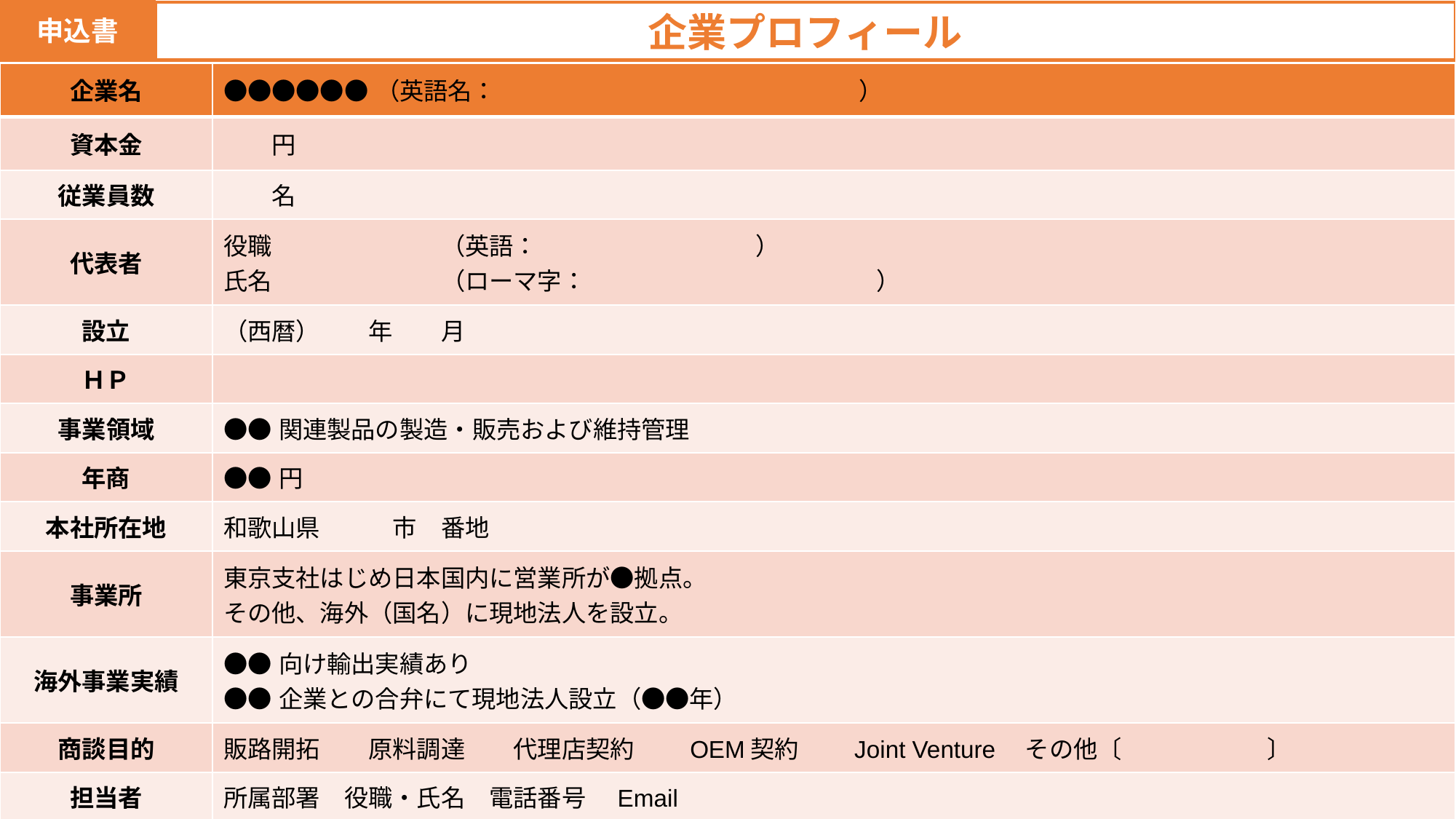

申込書
企業プロフィール
| 企業名 | ●●●●●●（英語名：　　　　　　　　　　　　　　　） |
| --- | --- |
| 資本金 | 円 |
| 従業員数 | 名 |
| 代表者 | 役職　　　　　　　（英語：　　　　　　　　　） 氏名　　　　　　　（ローマ字：　　　　　　　　　　　　） |
| 設立 | （西暦）　　年　　月 |
| ＨＰ |  |
| 事業領域 | ●●関連製品の製造・販売および維持管理 |
| 年商 | ●●円 |
| 本社所在地 | 和歌山県　　　市　番地 |
| 事業所 | 東京支社はじめ日本国内に営業所が●拠点。 その他、海外（国名）に現地法人を設立。 |
| 海外事業実績 | ●●向け輸出実績あり ●●企業との合弁にて現地法人設立（●●年） |
| 商談目的 | 販路開拓　　原料調達　　代理店契約　　OEM契約　　Joint Venture　その他〔　　　　　　〕 |
| 担当者 | 所属部署　役職・氏名　電話番号　Email |